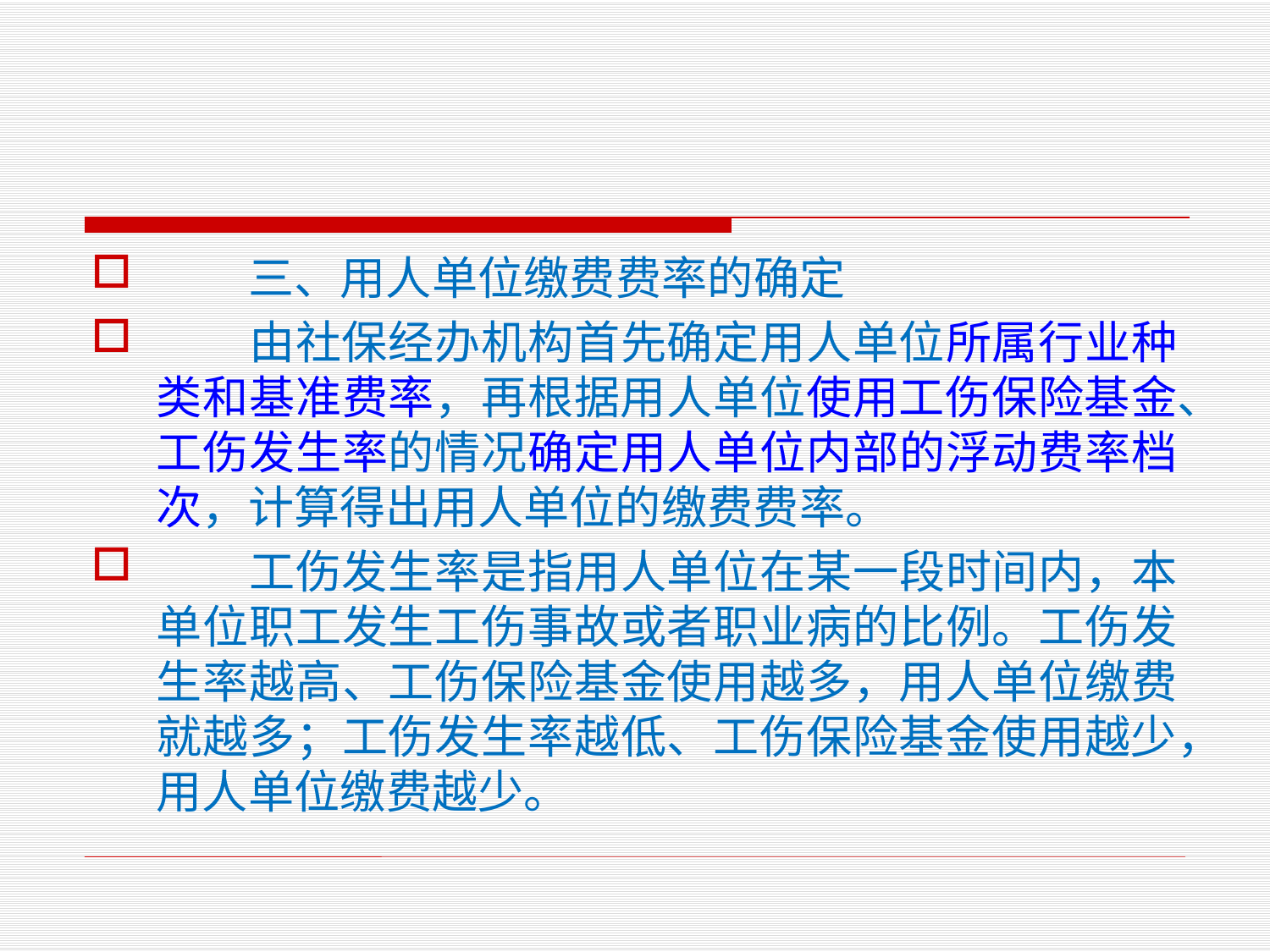

三、用人单位缴费费率的确定
　　由社保经办机构首先确定用人单位所属行业种类和基准费率，再根据用人单位使用工伤保险基金、工伤发生率的情况确定用人单位内部的浮动费率档次，计算得出用人单位的缴费费率。
　　工伤发生率是指用人单位在某一段时间内，本单位职工发生工伤事故或者职业病的比例。工伤发生率越高、工伤保险基金使用越多，用人单位缴费就越多；工伤发生率越低、工伤保险基金使用越少，用人单位缴费越少。